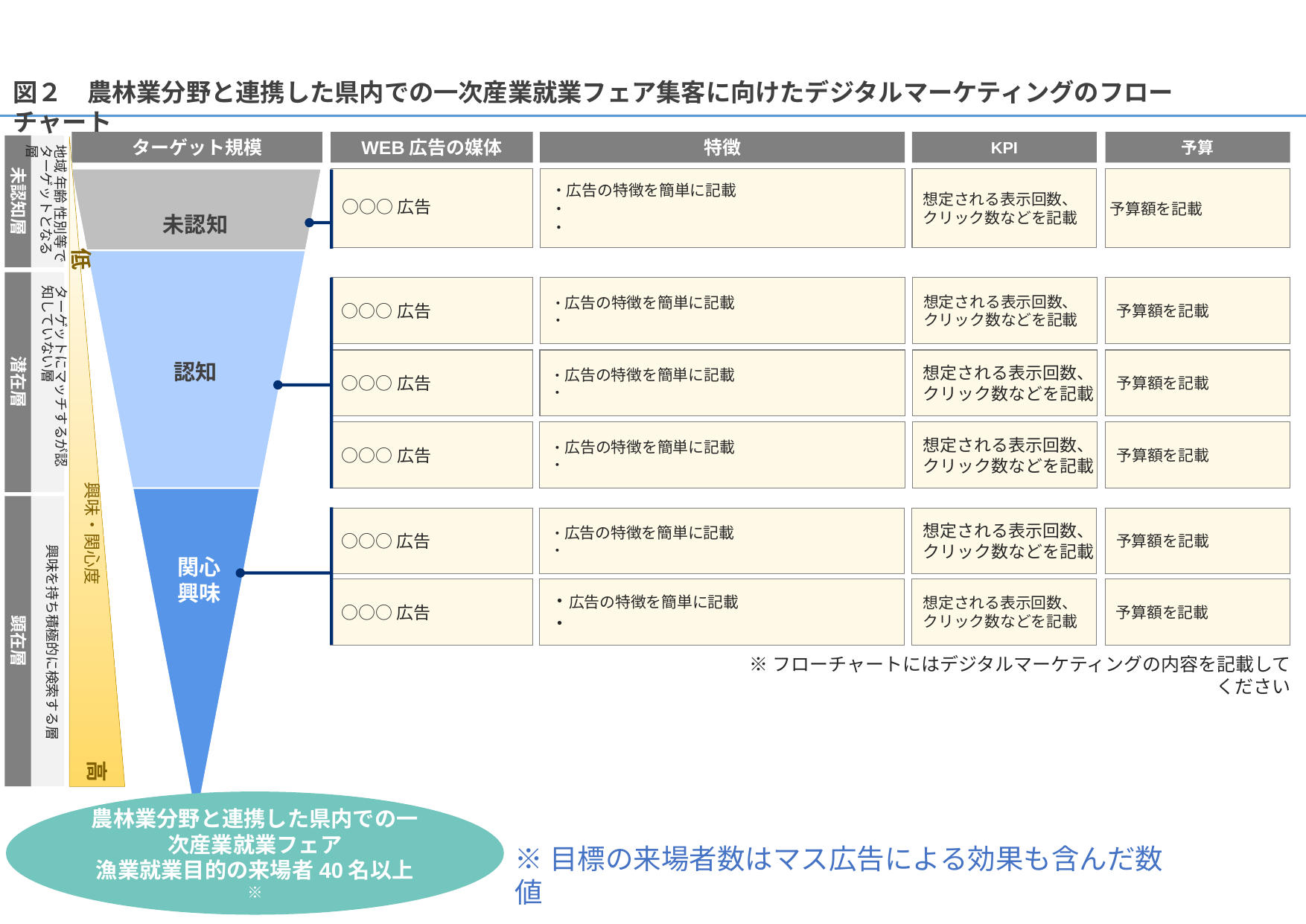

図２　農林業分野と連携した県内での一次産業就業フェア集客に向けたデジタルマーケティングのフローチャート

ターゲット規模
WEB広告の媒体
特徴
KPI
予算
地域 年齢 性別等で
ターゲットとなる層

未認知層

○○○広告

・広告の特徴を簡単に記載
・
・
想定される表示回数、
クリック数などを記載
予算額を記載

未認知

低
潜在層
ターゲットにマッチするが認知していない層

○○○広告
・広告の特徴を簡単に記載
・
想定される表示回数、
クリック数などを記載
予算額を記載

○○○広告
・広告の特徴を簡単に記載
・
想定される表示回数、
クリック数などを記載
予算額を記載
認知

○○○広告
・広告の特徴を簡単に記載
・
想定される表示回数、
クリック数などを記載
予算額を記載
興味・関心度
顕在層

興味を持ち積極的に検索する層
○○○広告
・広告の特徴を簡単に記載
・
想定される表示回数、
クリック数などを記載
予算額を記載
関心
興味

○○○広告
・広告の特徴を簡単に記載
・
想定される表示回数、
クリック数などを記載
予算額を記載
※フローチャートにはデジタルマーケティングの内容を記載してください
高
農林業分野と連携した県内での一次産業就業フェア
漁業就業目的の来場者40名以上※
※目標の来場者数はマス広告による効果も含んだ数値